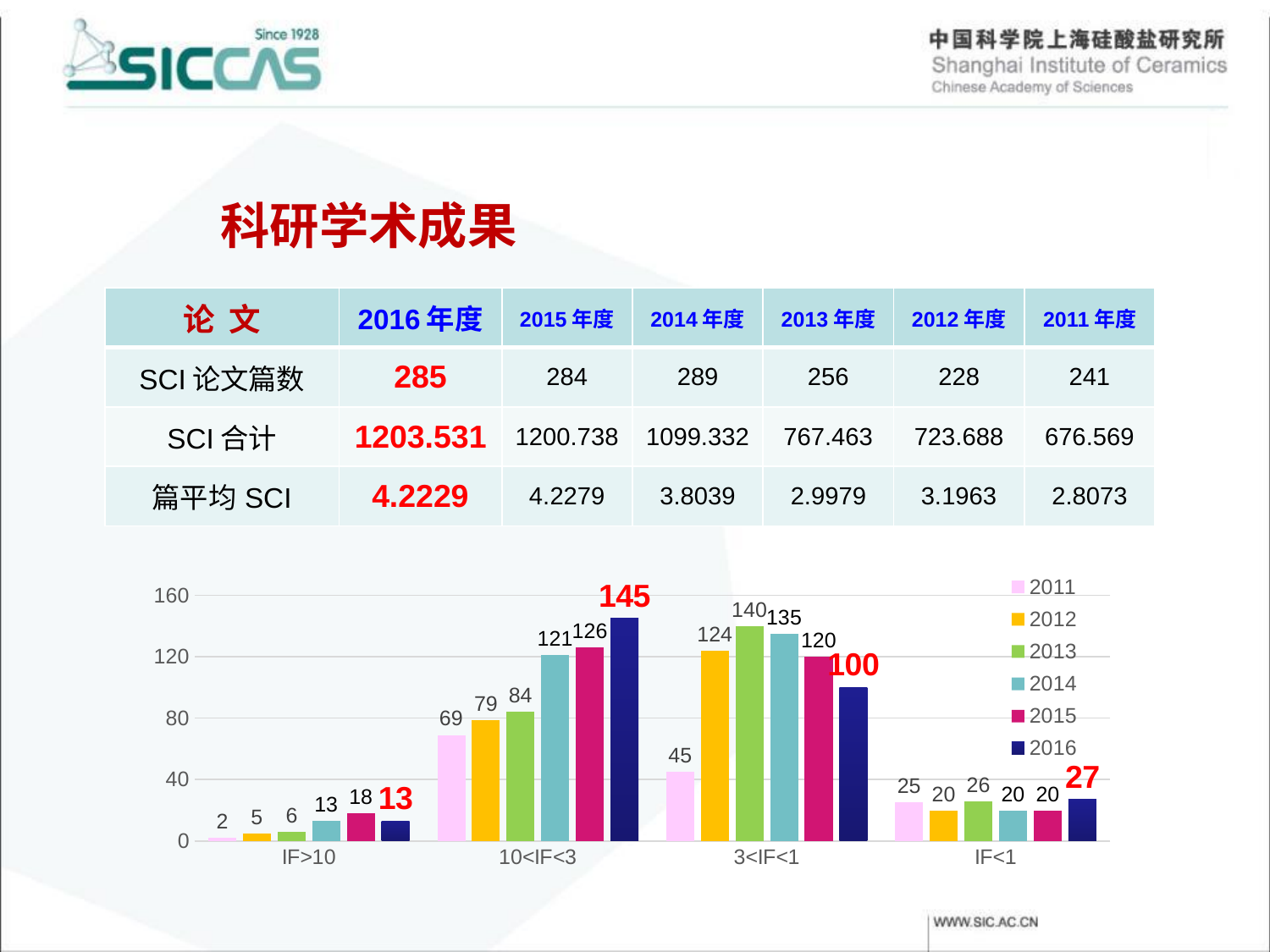

科研学术成果
| 论 文 | 2016年度 | 2015年度 | 2014年度 | 2013年度 | 2012年度 | 2011年度 |
| --- | --- | --- | --- | --- | --- | --- |
| SCI论文篇数 | 285 | 284 | 289 | 256 | 228 | 241 |
| SCI合计 | 1203.531 | 1200.738 | 1099.332 | 767.463 | 723.688 | 676.569 |
| 篇平均SCI | 4.2229 | 4.2279 | 3.8039 | 2.9979 | 3.1963 | 2.8073 |

### Chart

| Category | 2011 | 2012 | 2013 | 2014 | 2015 | 2016 |
|---|---|---|---|---|---|---|
| IF>10 | 2.0 | 5.0 | 6.0 | 13.0 | 18.0 | 13.0 |
| 10<IF<3 | 69.0 | 79.0 | 84.0 | 121.0 | 126.0 | 145.0 |
| 3<IF<1 | 45.0 | 124.0 | 140.0 | 135.0 | 120.0 | 100.0 |
| IF<1 | 25.0 | 20.0 | 26.0 | 20.0 | 20.0 | 27.0 |